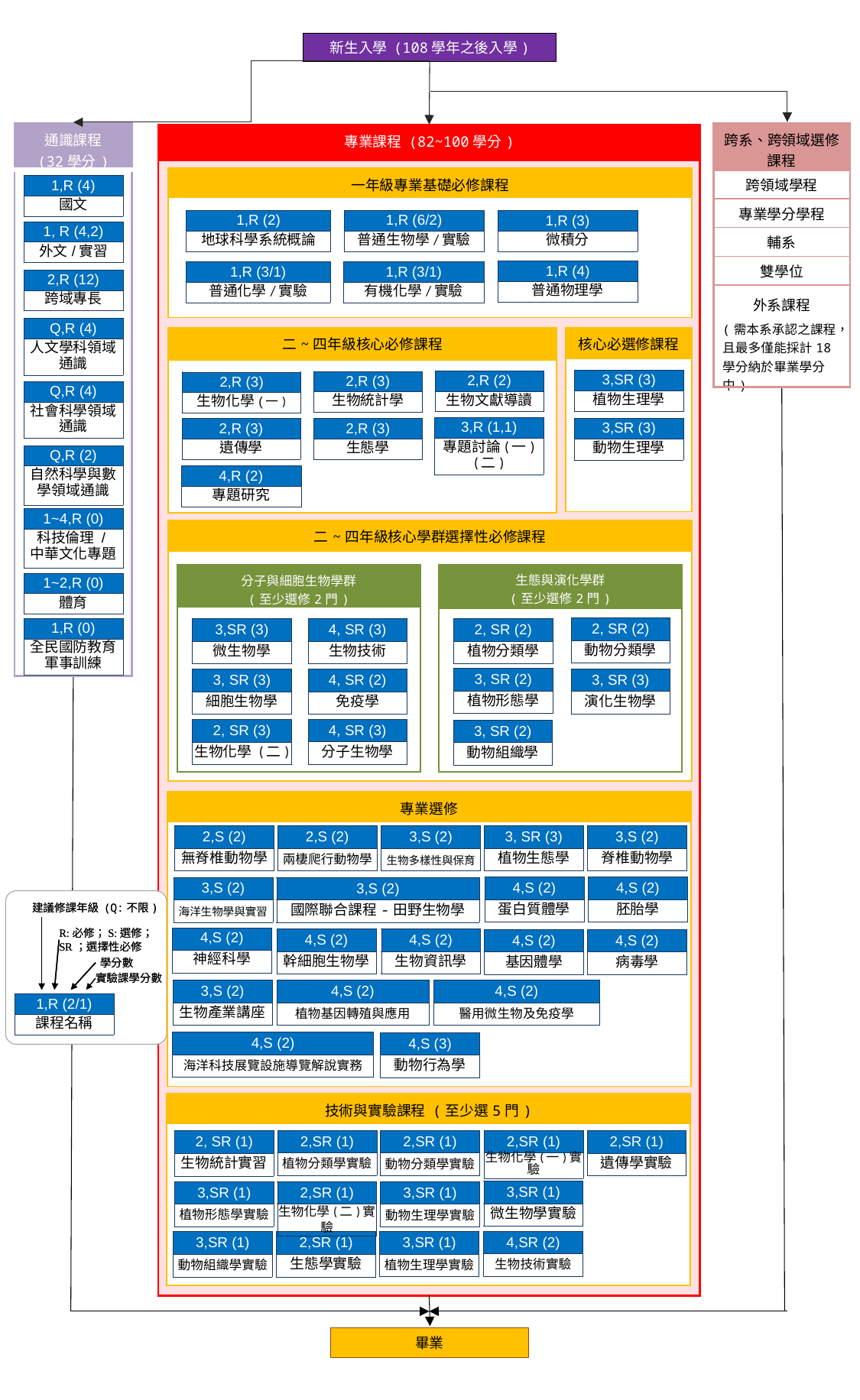

新生入學 (108學年之後入學)
| 跨系、跨領域選修 課程 |
| --- |
| 跨領域學程 |
| 專業學分學程 |
| 輔系 |
| 雙學位 |
| 外系課程 (需本系承認之課程，且最多僅能採計18學分納於畢業學分中) |
| 通識課程 (32學分) |
| --- |
|  |
| 專業課程 (82~100學分) |
| --- |
|  |
| 一年級專業基礎必修課程 |
| --- |
|  |
| 1,R (4) |
| --- |
| 國文 |
| 1,R (2) |
| --- |
| 地球科學系統概論 |
| 1,R (6/2) |
| --- |
| 普通生物學/實驗 |
| 1,R (3) |
| --- |
| 微積分 |
| 1, R (4,2) |
| --- |
| 外文/實習 |
| 1,R (4) |
| --- |
| 普通物理學 |
| 1,R (3/1) |
| --- |
| 有機化學/實驗 |
| 1,R (3/1) |
| --- |
| 普通化學/實驗 |
| 2,R (12) |
| --- |
| 跨域專長 |
| Q,R (4) |
| --- |
| 人文學科領域通識 |
| 二~四年級核心必修課程 |
| --- |
|  |
| 核心必選修課程 |
| --- |
|  |
| 3,SR (3) |
| --- |
| 植物生理學 |
| 2,R (2) |
| --- |
| 生物文獻導讀 |
| 2,R (3) |
| --- |
| 生物統計學 |
| 2,R (3) |
| --- |
| 生物化學(一) |
| Q,R (4) |
| --- |
| 社會科學領域通識 |
| 3,R (1,1) |
| --- |
| 專題討論(一)(二) |
| 3,SR (3) |
| --- |
| 動物生理學 |
| 2,R (3) |
| --- |
| 生態學 |
| 2,R (3) |
| --- |
| 遺傳學 |
| Q,R (2) |
| --- |
| 自然科學與數學領域通識 |
| 4,R (2) |
| --- |
| 專題研究 |
| 1~4,R (0) |
| --- |
| 科技倫理 / 中華文化專題 |
| 二~四年級核心學群選擇性必修課程 |
| --- |
|  |
| 生態與演化學群 (至少選修2門) |
| --- |
|  |
| 分子與細胞生物學群 (至少選修2門) |
| --- |
|  |
| 1~2,R (0) |
| --- |
| 體育 |
| 2, SR (2) |
| --- |
| 動物分類學 |
| 1,R (0) |
| --- |
| 全民國防教育軍事訓練 |
| 2, SR (2) |
| --- |
| 植物分類學 |
| 4, SR (3) |
| --- |
| 生物技術 |
| 3,SR (3) |
| --- |
| 微生物學 |
| 3, SR (2) |
| --- |
| 植物形態學 |
| 3, SR (3) |
| --- |
| 演化生物學 |
| 4, SR (2) |
| --- |
| 免疫學 |
| 3, SR (3) |
| --- |
| 細胞生物學 |
| 4, SR (3) |
| --- |
| 分子生物學 |
| 2, SR (3) |
| --- |
| 生物化學 (二) |
| 3, SR (2) |
| --- |
| 動物組織學 |
| 專業選修 |
| --- |
|  |
| 3,S (2) |
| --- |
| 生物多樣性與保育 |
| 3, SR (3) |
| --- |
| 植物生態學 |
| 3,S (2) |
| --- |
| 脊椎動物學 |
| 2,S (2) |
| --- |
| 無脊椎動物學 |
| 2,S (2) |
| --- |
| 兩棲爬行動物學 |
| 4,S (2) |
| --- |
| 胚胎學 |
| 4,S (2) |
| --- |
| 蛋白質體學 |
| 3,S (2) |
| --- |
| 海洋生物學與實習 |
| 3,S (2) |
| --- |
| 國際聯合課程-田野生物學 |

建議修課年級 (Q:不限)
R:必修；S:選修；
SR；選擇性必修
學分數
實驗課學分數
建議修課年級 (Q:不限)
R:必修；S:選修；
SR；選擇性必修
| 4,S (2) |
| --- |
| 神經科學 |
| 4,S (2) |
| --- |
| 幹細胞生物學 |
| 4,S (2) |
| --- |
| 生物資訊學 |
| 4,S (2) |
| --- |
| 病毒學 |
| 4,S (2) |
| --- |
| 基因體學 |
學分數
實驗課學分數
| 4,S (2) |
| --- |
| 植物基因轉殖與應用 |
| 4,S (2) |
| --- |
| 醫用微生物及免疫學 |
| 3,S (2) |
| --- |
| 生物產業講座 |
| 1,R (2/1) |
| --- |
| 課程名稱 |
| 4,S (2) |
| --- |
| 海洋科技展覽設施導覽解說實務 |
| 4,S (3) |
| --- |
| 動物行為學 |
| 技術與實驗課程 (至少選5門) |
| --- |
|  |
| 2,SR (1) |
| --- |
| 生物化學(一)實驗 |
| 2,SR (1) |
| --- |
| 植物分類學實驗 |
| 2,SR (1) |
| --- |
| 動物分類學實驗 |
| 2,SR (1) |
| --- |
| 遺傳學實驗 |
| 2, SR (1) |
| --- |
| 生物統計實習 |
| 3,SR (1) |
| --- |
| 微生物學實驗 |
| 3,SR (1) |
| --- |
| 植物形態學實驗 |
| 2,SR (1) |
| --- |
| 生物化學(二)實驗 |
| 3,SR (1) |
| --- |
| 動物生理學實驗 |
| 4,SR (2) |
| --- |
| 生物技術實驗 |
| 3,SR (1) |
| --- |
| 植物生理學實驗 |
| 2,SR (1) |
| --- |
| 生態學實驗 |
| 3,SR (1) |
| --- |
| 動物組織學實驗 |
畢業